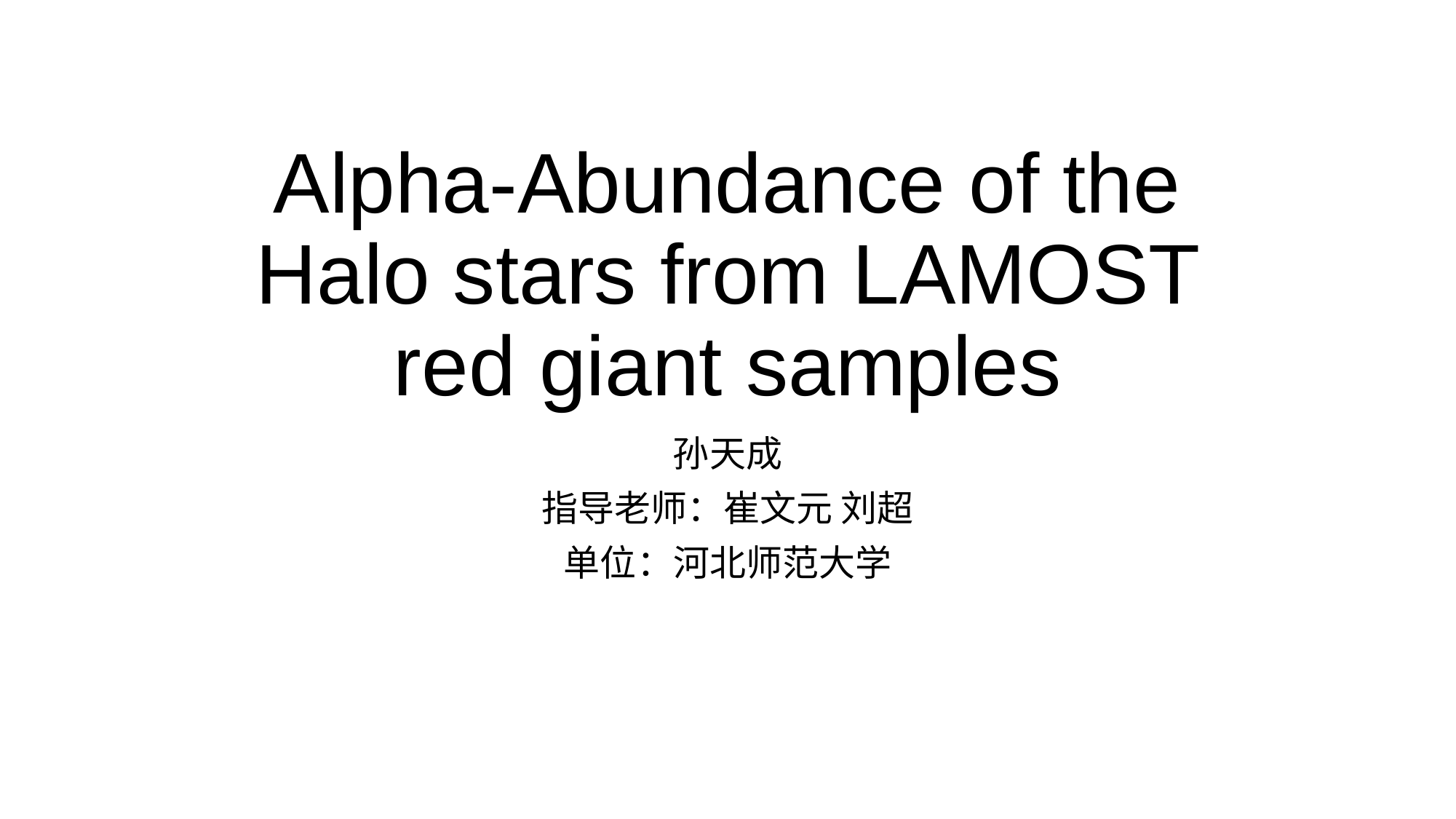

# Alpha-Abundance of the Halo stars from LAMOST red giant samples
孙天成
指导老师：崔文元 刘超
单位：河北师范大学